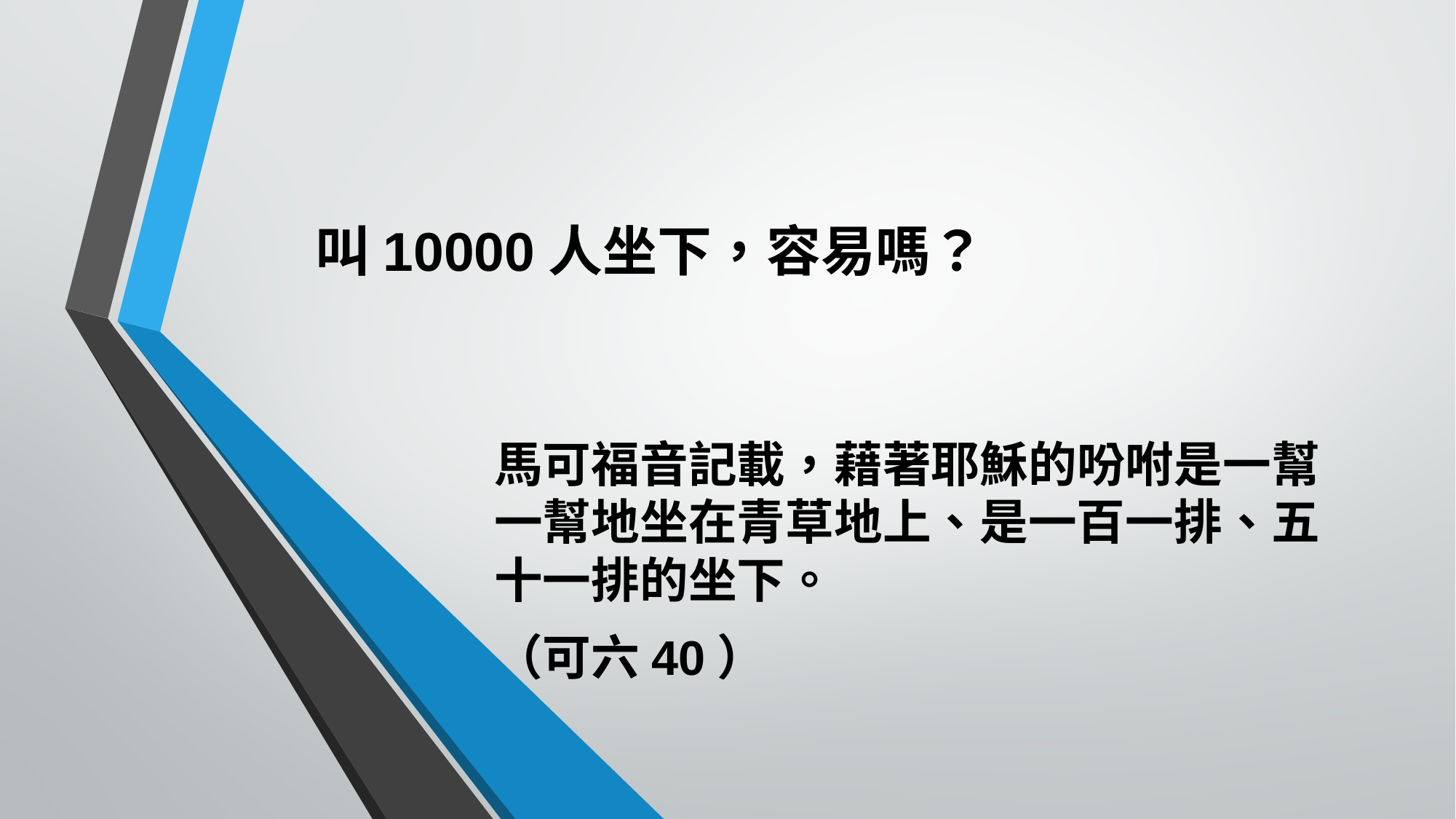

# 叫10000人坐下，容易嗎？
馬可福音記載，藉著耶穌的吩咐是一幫一幫地坐在青草地上、是一百一排、五十一排的坐下。
（可六40）